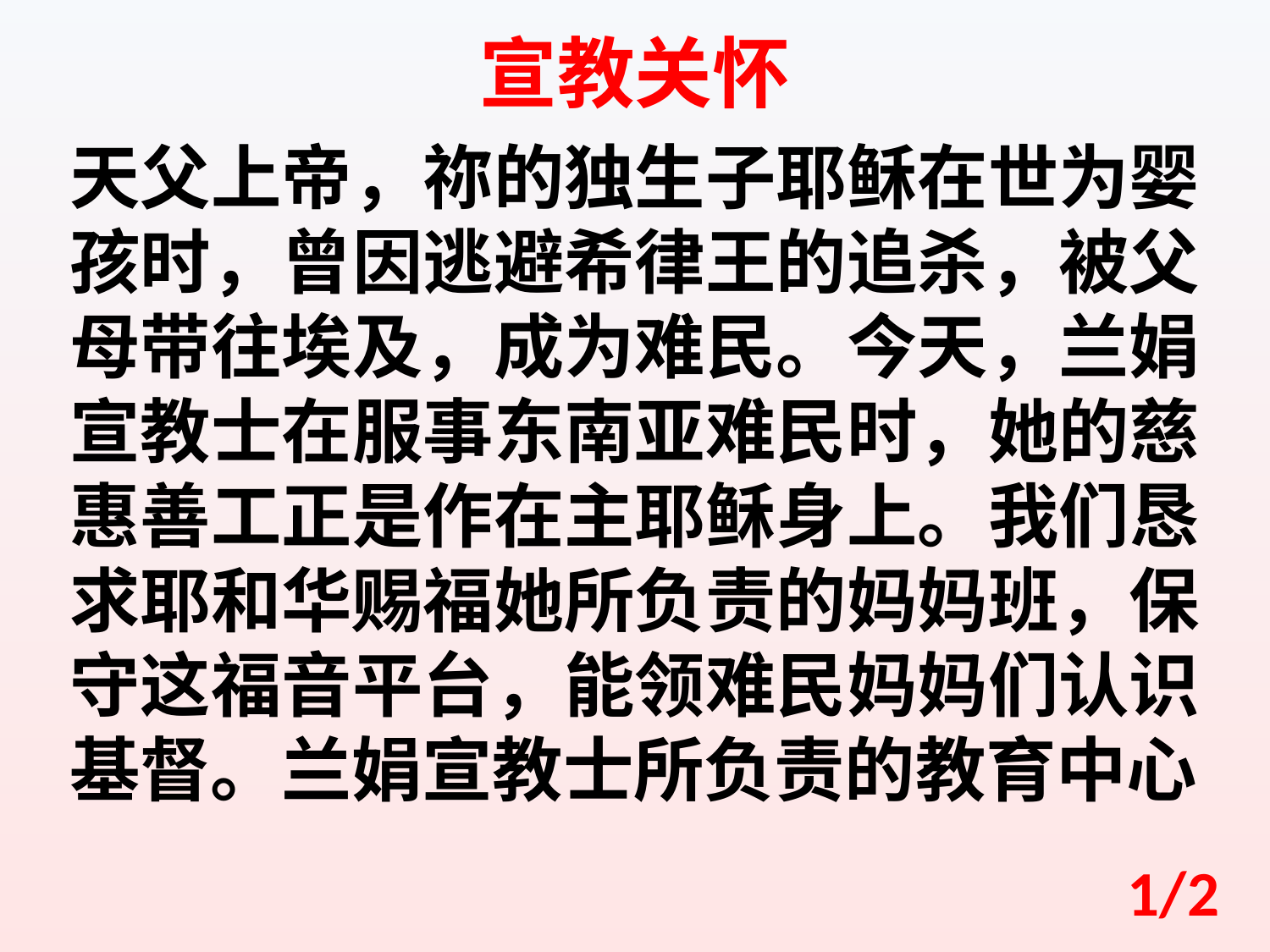

宣教关怀
天父上帝，祢的独生子耶稣在世为婴孩时，曾因逃避希律王的追杀，被父母带往埃及，成为难民。今天，兰娟宣教士在服事东南亚难民时，她的慈惠善工正是作在主耶稣身上。我们恳求耶和华赐福她所负责的妈妈班，保守这福音平台，能领难民妈妈们认识基督。兰娟宣教士所负责的教育中心
1/2